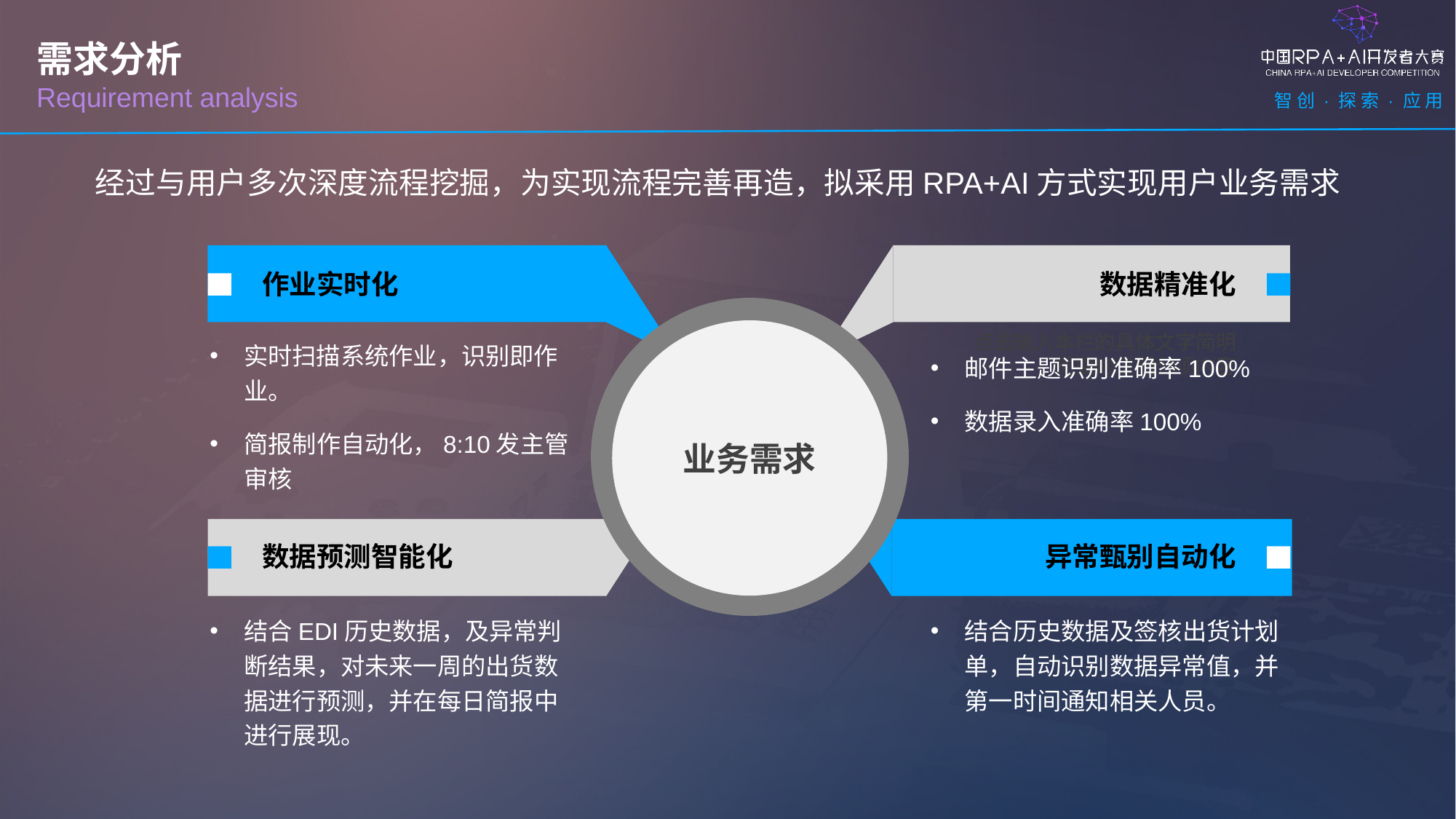

需求分析
Requirement analysis
经过与用户多次深度流程挖掘，为实现流程完善再造，拟采用RPA+AI方式实现用户业务需求

作业实时化
数据精准化

业务需求
实时扫描系统作业，识别即作业。
简报制作自动化，8:10发主管审核
邮件主题识别准确率100%
数据录入准确率100%
点击输入本栏的具体文字简明扼要的说明分项内容

数据预测智能化
异常甄别自动化

结合EDI历史数据，及异常判断结果，对未来一周的出货数据进行预测，并在每日简报中进行展现。
结合历史数据及签核出货计划单，自动识别数据异常值，并第一时间通知相关人员。